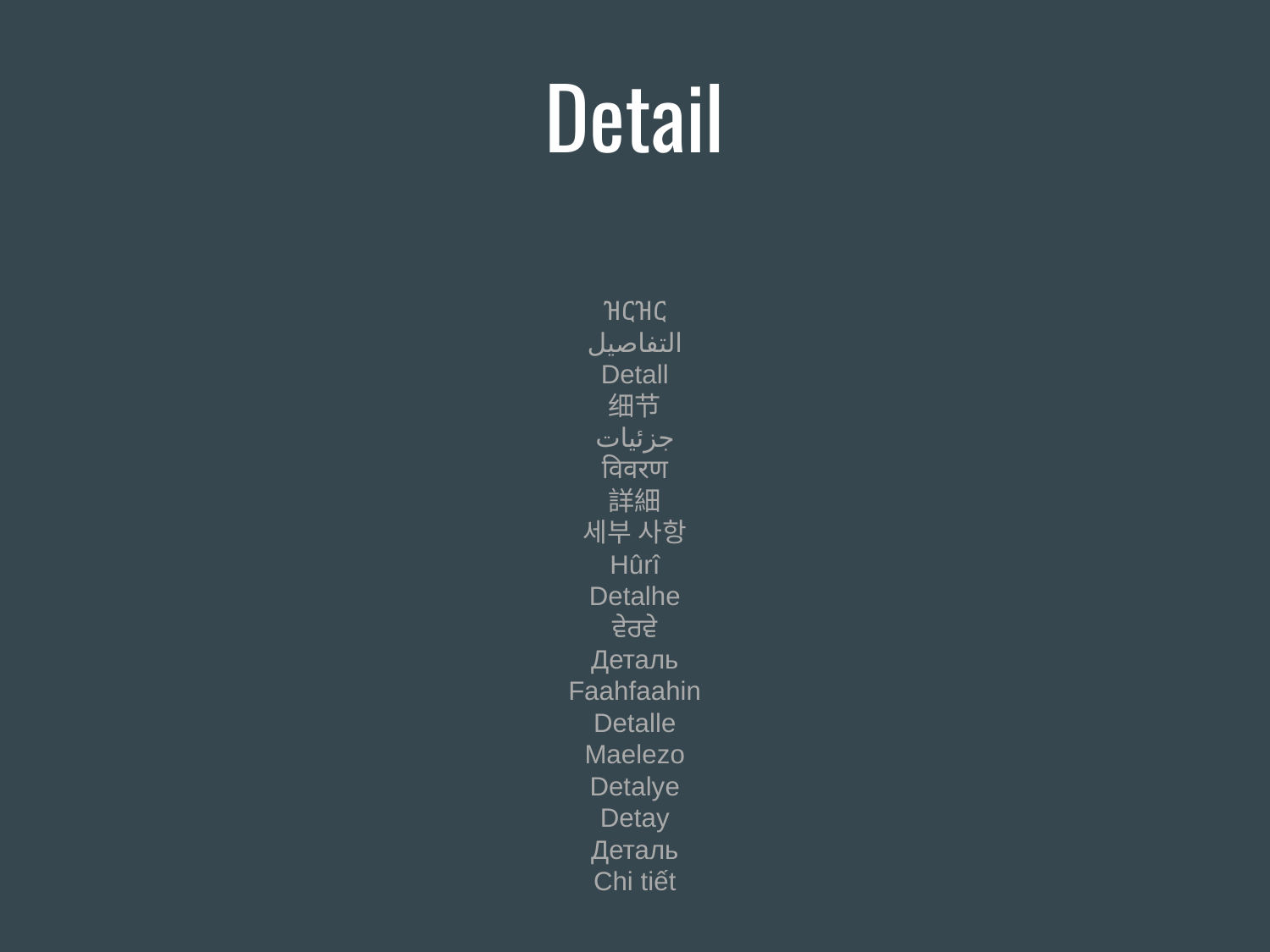

Detail
ዝርዝር
التفاصيل
Detall
细节
جزئیات
विवरण
詳細
세부 사항
Hûrî
Detalhe
ਵੇਰਵੇ
Деталь
Faahfaahin
Detalle
Maelezo
Detalye
Detay
Деталь
Chi tiết